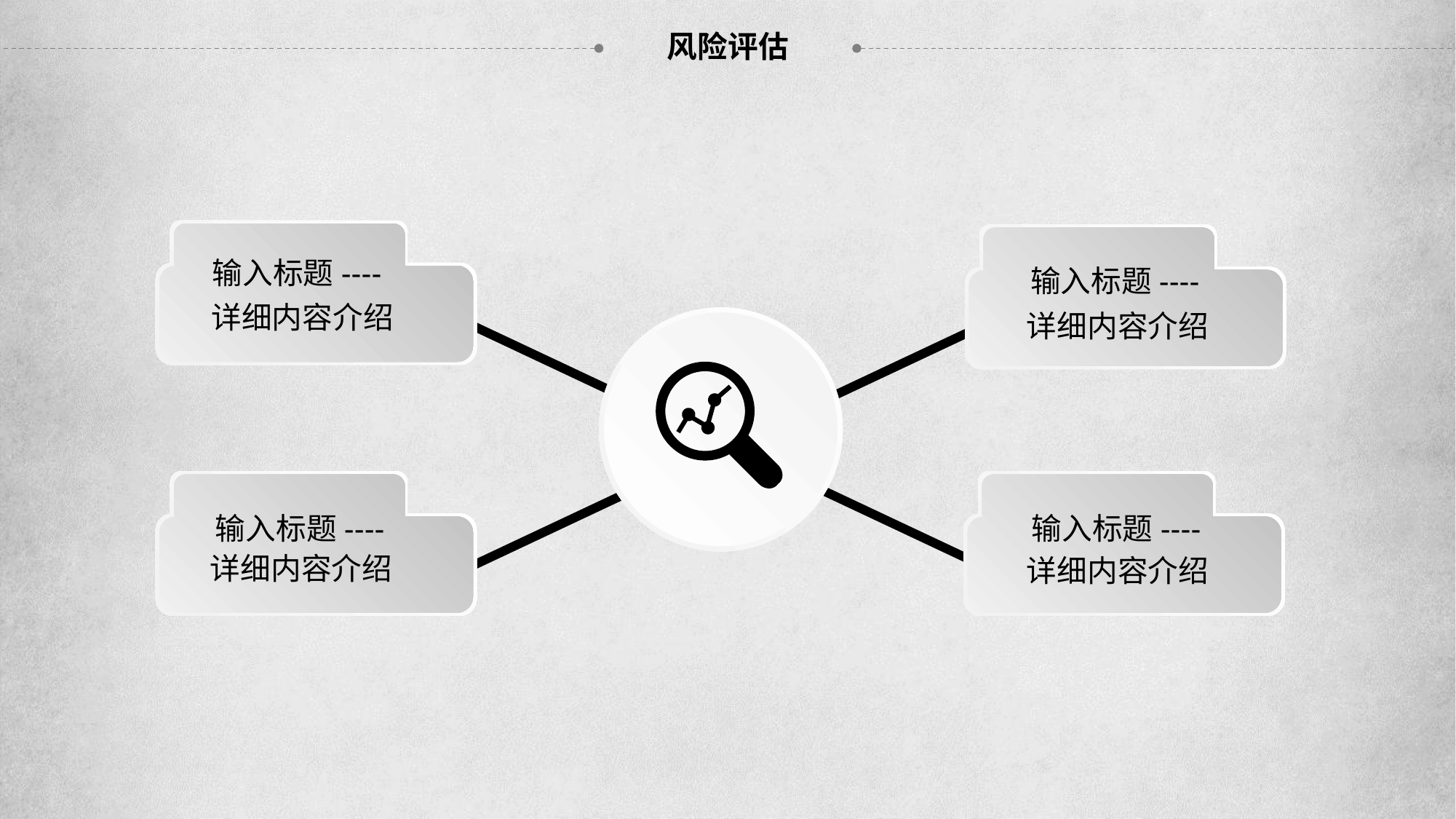

风险评估

输入标题----
输入标题----
详细内容介绍
详细内容介绍

输入标题----
输入标题----
详细内容介绍
详细内容介绍